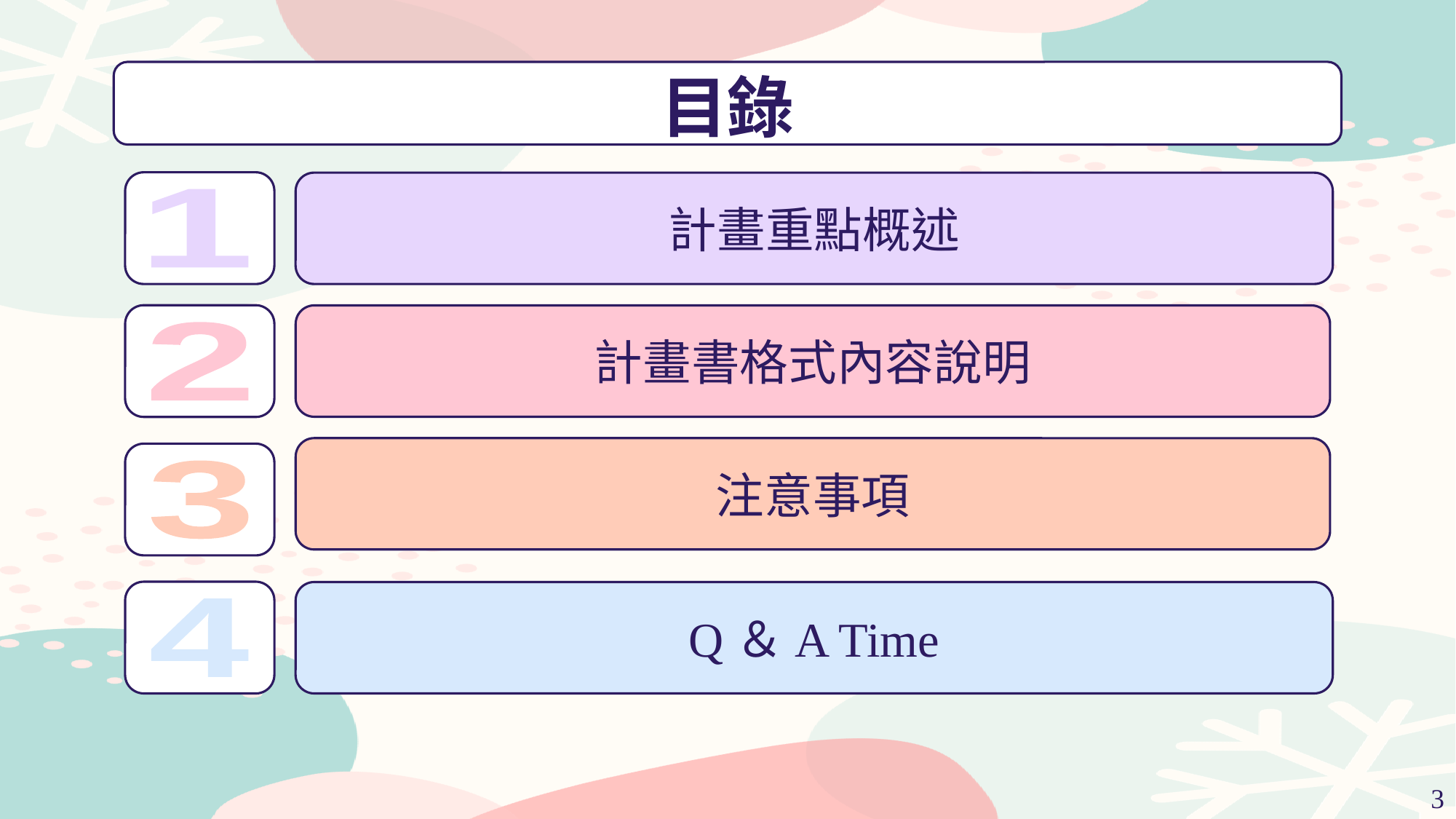

目錄

1
計畫重點概述

2
計畫書格式內容說明
注意事項

3

4
Q＆A Time
3